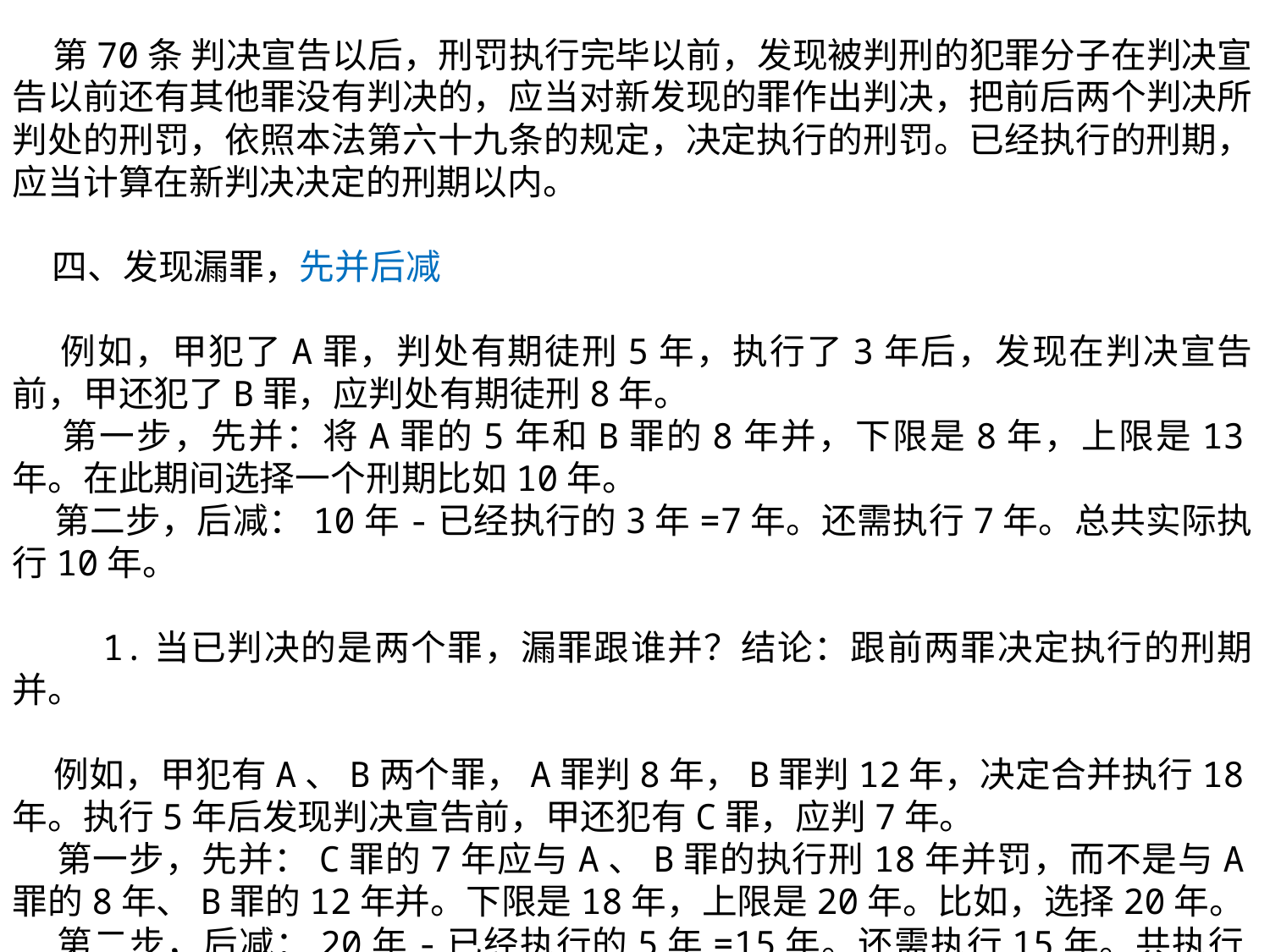

第70条 判决宣告以后，刑罚执行完毕以前，发现被判刑的犯罪分子在判决宣告以前还有其他罪没有判决的，应当对新发现的罪作出判决，把前后两个判决所判处的刑罚，依照本法第六十九条的规定，决定执行的刑罚。已经执行的刑期，应当计算在新判决决定的刑期以内。

    四、发现漏罪，先并后减

    例如，甲犯了A罪，判处有期徒刑5年，执行了3年后，发现在判决宣告前，甲还犯了B罪，应判处有期徒刑8年。
    第一步，先并：将A罪的5年和B罪的8年并，下限是8年，上限是13年。在此期间选择一个刑期比如10年。
    第二步，后减：10年-已经执行的3年=7年。还需执行7年。总共实际执行10年。

    1.当已判决的是两个罪，漏罪跟谁并？结论：跟前两罪决定执行的刑期并。

    例如，甲犯有A、B两个罪，A罪判8年，B罪判12年，决定合并执行18年。执行5年后发现判决宣告前，甲还犯有C罪，应判7年。
    第一步，先并：C罪的7年应与A、B罪的执行刑18年并罚，而不是与A罪的8年、B罪的12年并。下限是18年，上限是20年。比如，选择20年。
    第二步，后减：20年-已经执行的5年=15年。还需执行15年。共执行20年。